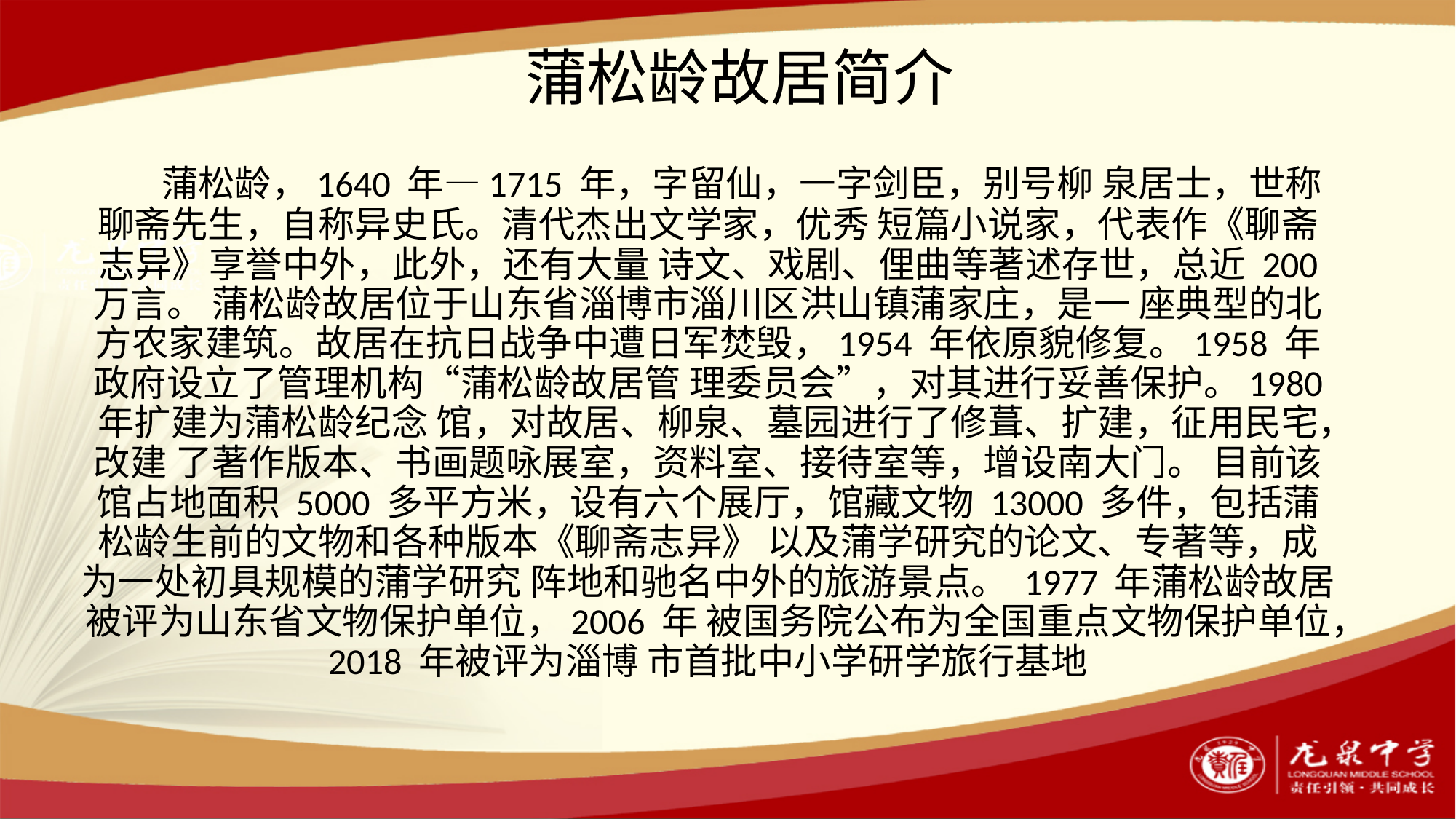

# 蒲松龄故居简介 蒲松龄，1640 年—1715 年，字留仙，一字剑臣，别号柳 泉居士，世称聊斋先生，自称异史氏。清代杰出文学家，优秀 短篇小说家，代表作《聊斋志异》享誉中外，此外，还有大量 诗文、戏剧、俚曲等著述存世，总近 200 万言。 蒲松龄故居位于山东省淄博市淄川区洪山镇蒲家庄，是一 座典型的北方农家建筑。故居在抗日战争中遭日军焚毁，1954 年依原貌修复。1958 年政府设立了管理机构“蒲松龄故居管 理委员会”，对其进行妥善保护。1980 年扩建为蒲松龄纪念 馆，对故居、柳泉、墓园进行了修葺、扩建，征用民宅，改建 了著作版本、书画题咏展室，资料室、接待室等，增设南大门。 目前该馆占地面积 5000 多平方米，设有六个展厅，馆藏文物 13000 多件，包括蒲松龄生前的文物和各种版本《聊斋志异》 以及蒲学研究的论文、专著等，成为一处初具规模的蒲学研究 阵地和驰名中外的旅游景点。 1977 年蒲松龄故居被评为山东省文物保护单位，2006 年 被国务院公布为全国重点文物保护单位，2018 年被评为淄博 市首批中小学研学旅行基地